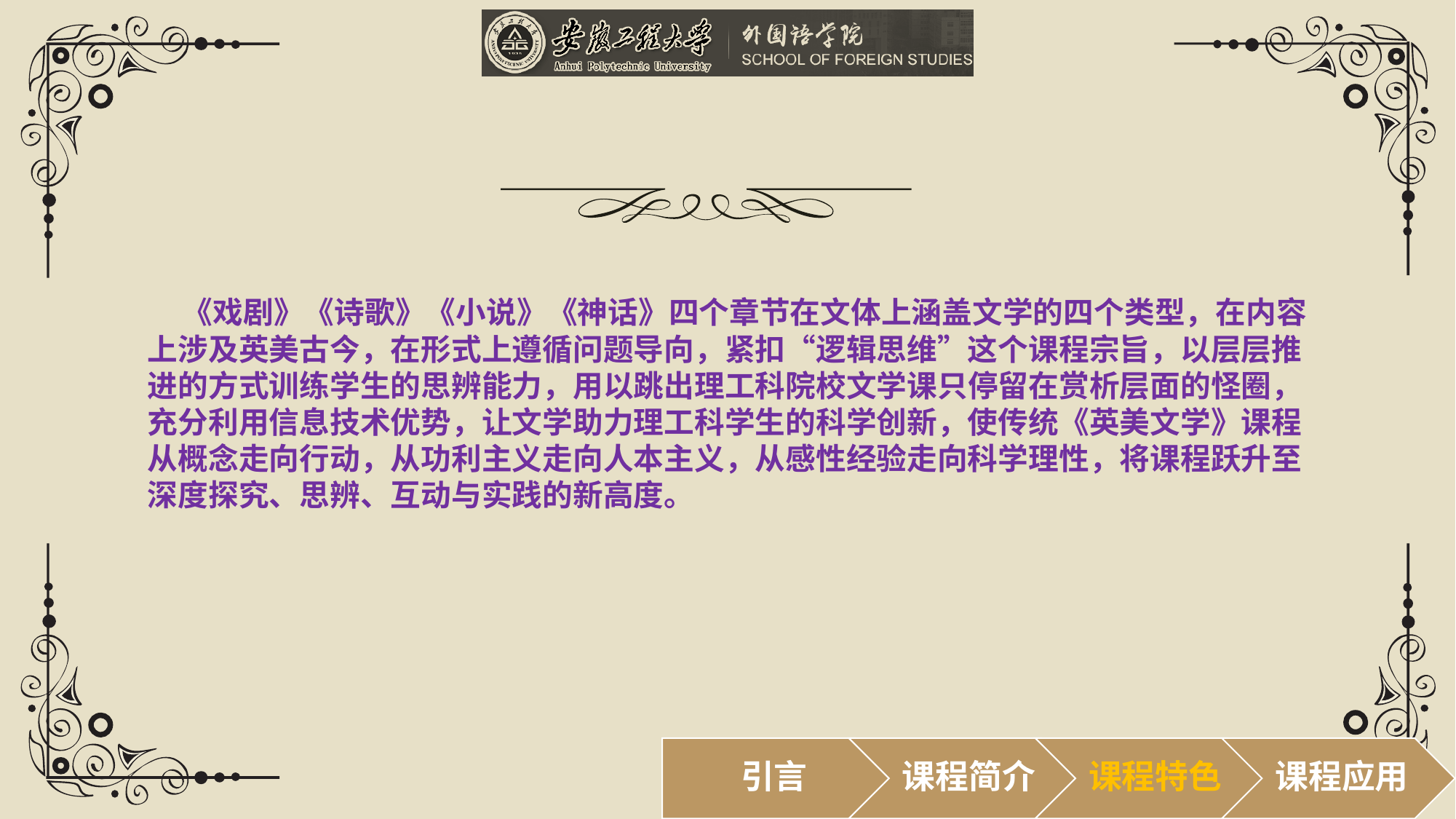

《戏剧》《诗歌》《小说》《神话》四个章节在文体上涵盖文学的四个类型，在内容上涉及英美古今，在形式上遵循问题导向，紧扣“逻辑思维”这个课程宗旨，以层层推进的方式训练学生的思辨能力，用以跳出理工科院校文学课只停留在赏析层面的怪圈，充分利用信息技术优势，让文学助力理工科学生的科学创新，使传统《英美文学》课程从概念走向行动，从功利主义走向人本主义，从感性经验走向科学理性，将课程跃升至深度探究、思辨、互动与实践的新高度。
引言
课程简介
课程特色
课程应用